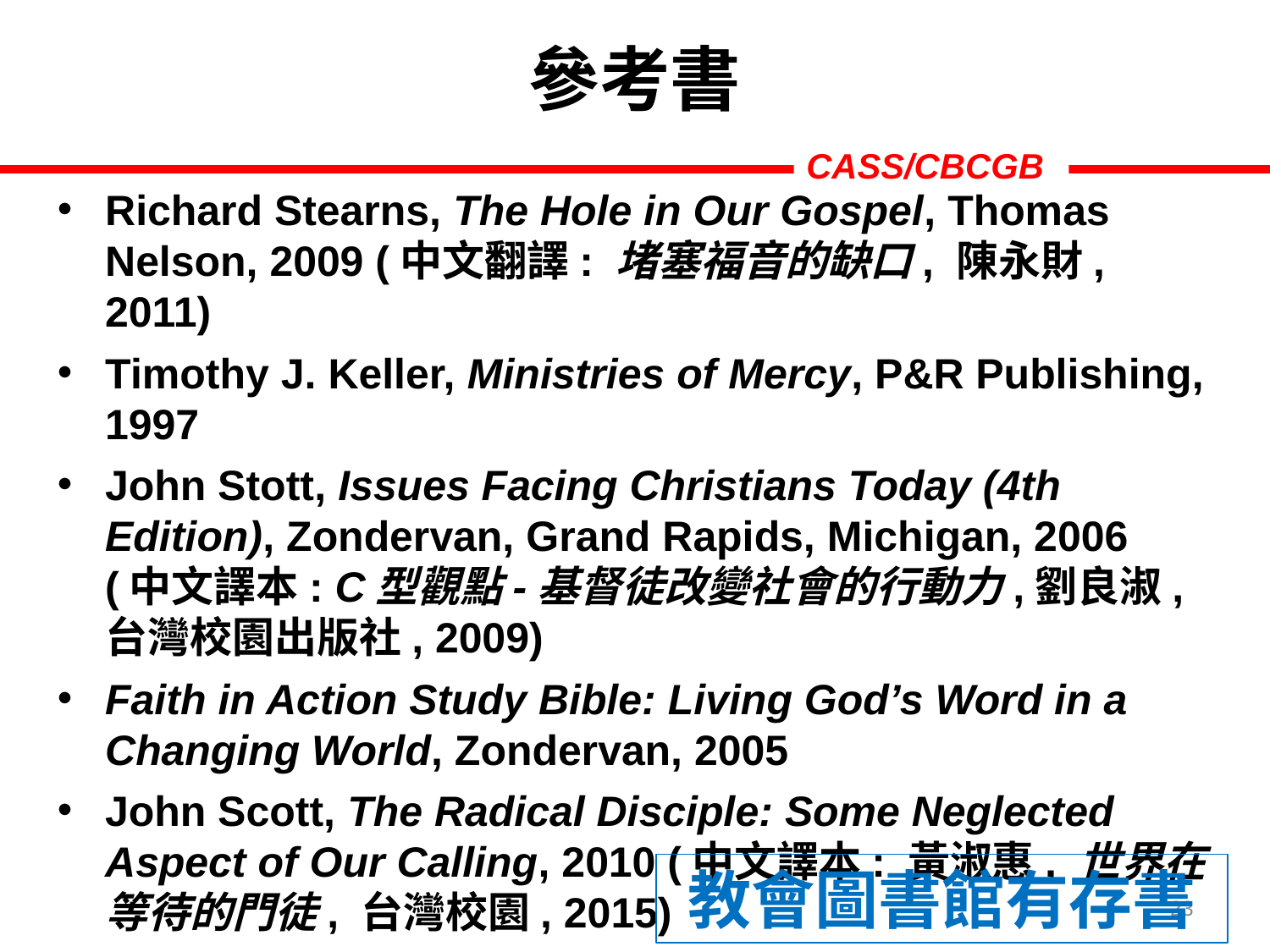

參考書
CASS/CBCGB
Richard Stearns, The Hole in Our Gospel, Thomas Nelson, 2009 (中文翻譯: 堵塞福音的缺口, 陳永財, 2011)
Timothy J. Keller, Ministries of Mercy, P&R Publishing, 1997
John Stott, Issues Facing Christians Today (4th Edition), Zondervan, Grand Rapids, Michigan, 2006 (中文譯本: C型觀點-基督徒改變社會的行動力,劉良淑,台灣校園出版社, 2009)
Faith in Action Study Bible: Living God’s Word in a Changing World, Zondervan, 2005
John Scott, The Radical Disciple: Some Neglected Aspect of Our Calling, 2010 (中文譯本: 黃淑惠, 世界在等待的門徒, 台灣校園, 2015)
教會圖書館有存書
23